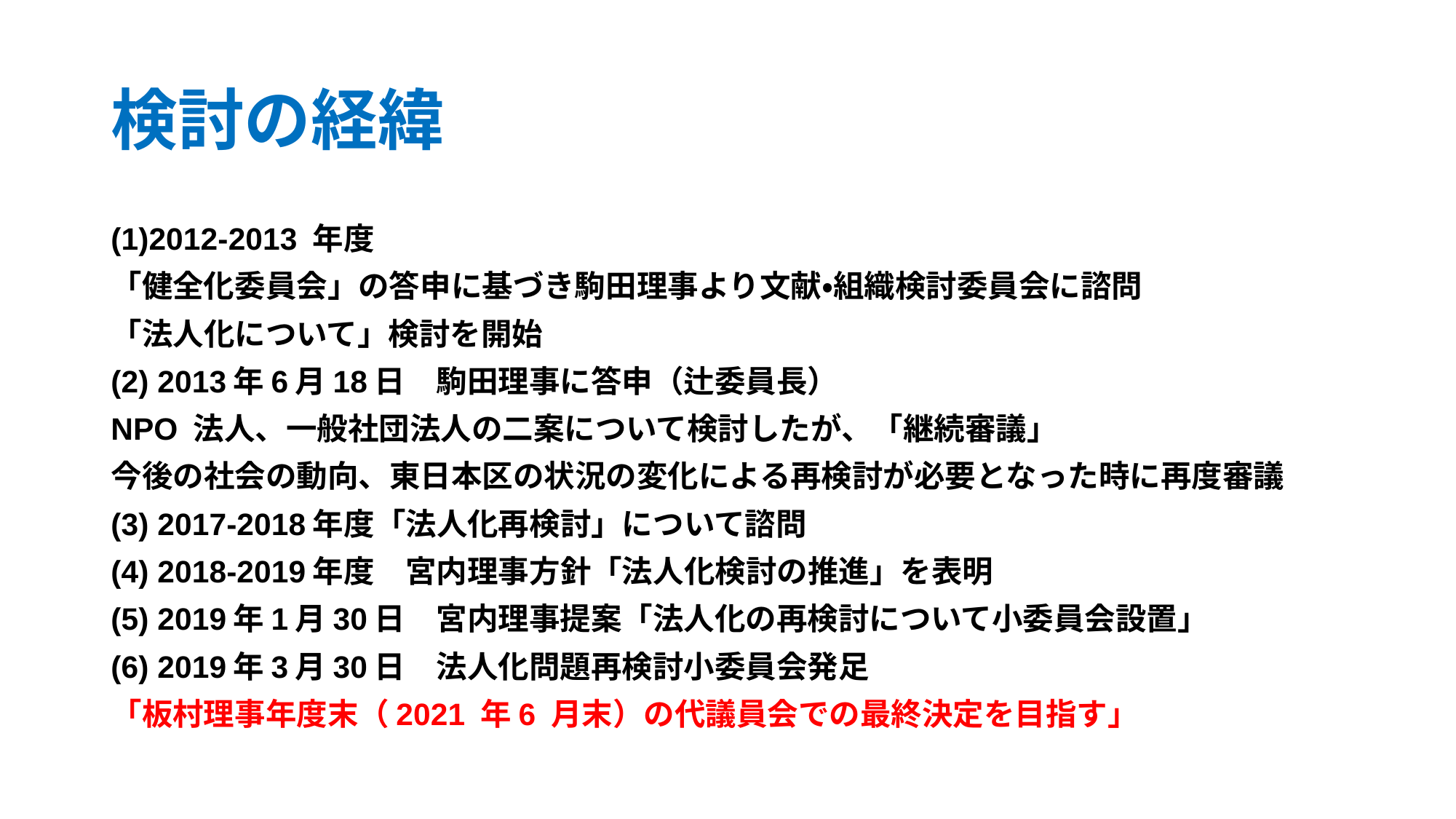

# 検討の経緯
(1)2012-2013 年度
「健全化委員会」の答申に基づき駒田理事より文献・組織検討委員会に諮問
「法人化について」検討を開始
(2) 2013年6月18日　駒田理事に答申（辻委員長）
NPO 法人、一般社団法人の二案について検討したが、「継続審議」
今後の社会の動向、東日本区の状況の変化による再検討が必要となった時に再度審議
(3) 2017-2018年度「法人化再検討」について諮問
(4) 2018-2019年度　宮内理事方針「法人化検討の推進」を表明
(5) 2019年1月30日　宮内理事提案「法人化の再検討について小委員会設置」
(6) 2019年3月30日　法人化問題再検討小委員会発足
「板村理事年度末（2021 年6 月末）の代議員会での最終決定を目指す」